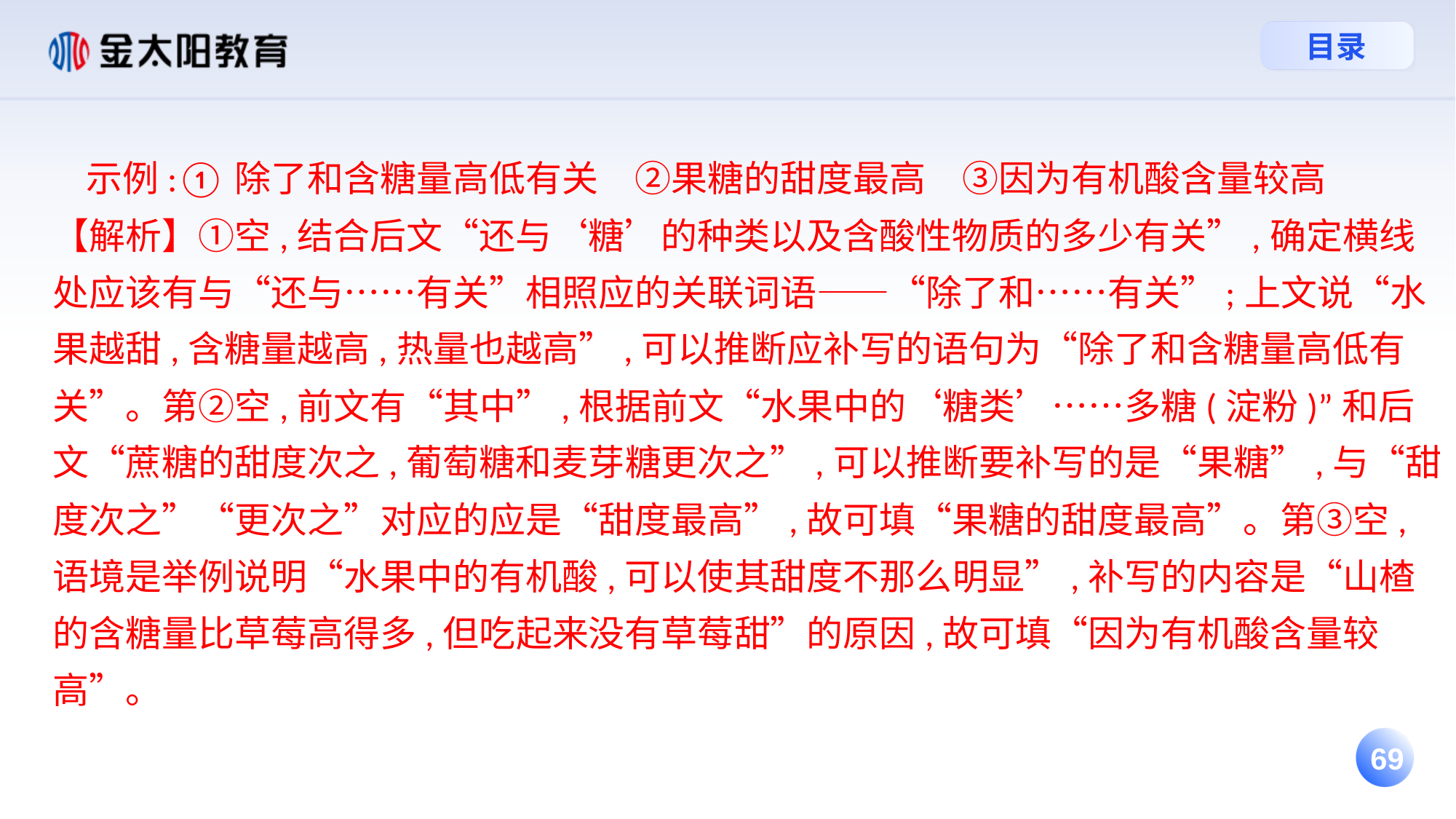

示例:①除了和含糖量高低有关　②果糖的甜度最高　③因为有机酸含量较高
【解析】①空,结合后文“还与‘糖’的种类以及含酸性物质的多少有关”,确定横线处应该有与“还与……有关”相照应的关联词语——“除了和……有关”;上文说“水果越甜,含糖量越高,热量也越高”,可以推断应补写的语句为“除了和含糖量高低有关”。第②空,前文有“其中”,根据前文“水果中的‘糖类’……多糖(淀粉)”和后文“蔗糖的甜度次之,葡萄糖和麦芽糖更次之”,可以推断要补写的是“果糖”,与“甜度次之”“更次之”对应的应是“甜度最高”,故可填“果糖的甜度最高”。第③空,语境是举例说明“水果中的有机酸,可以使其甜度不那么明显”,补写的内容是“山楂的含糖量比草莓高得多,但吃起来没有草莓甜”的原因,故可填“因为有机酸含量较高”。